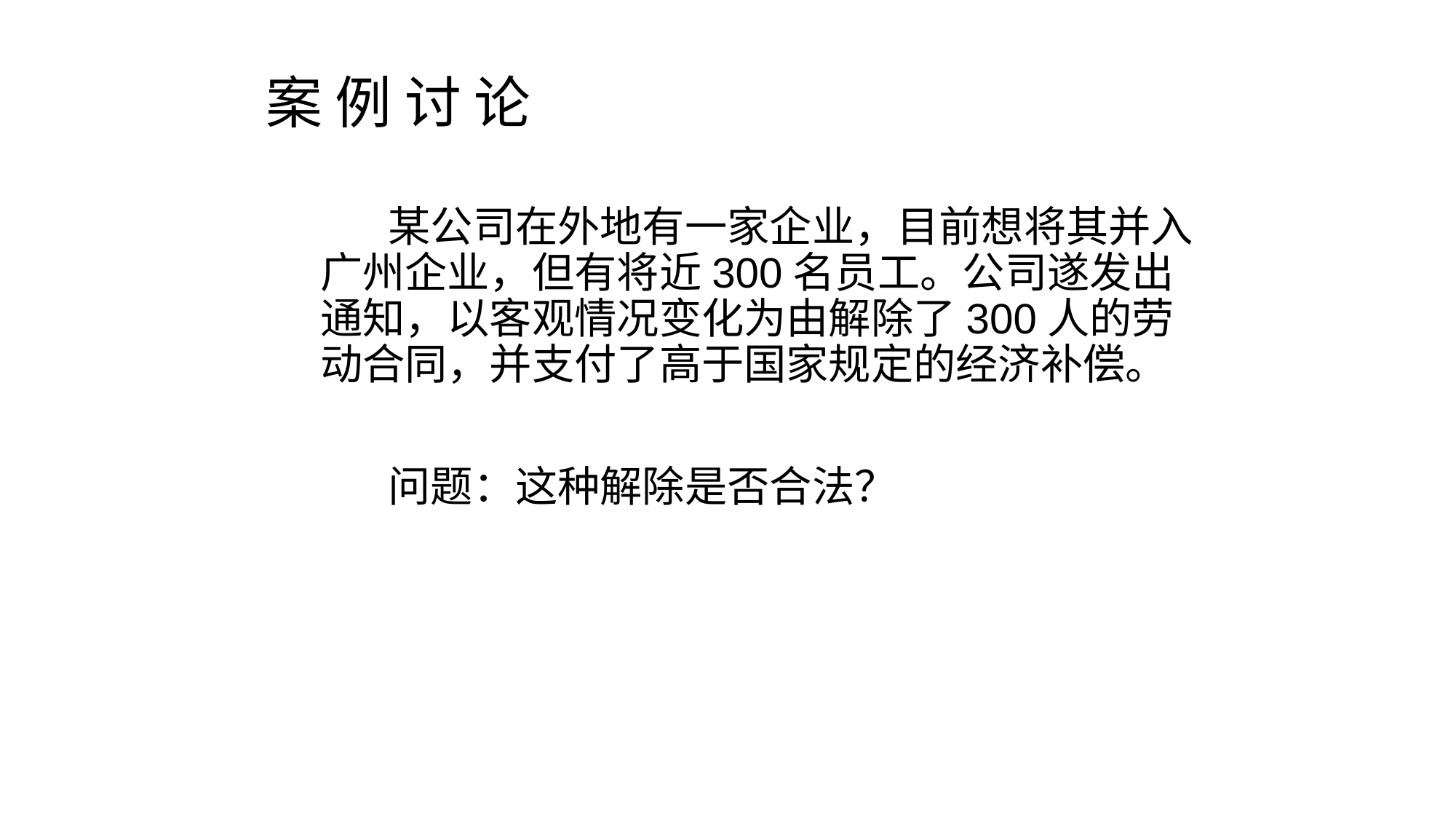

# 案 例 讨 论
         某公司在外地有一家企业，目前想将其并入广州企业，但有将近300名员工。公司遂发出通知，以客观情况变化为由解除了300人的劳动合同，并支付了高于国家规定的经济补偿。

         问题：这种解除是否合法？